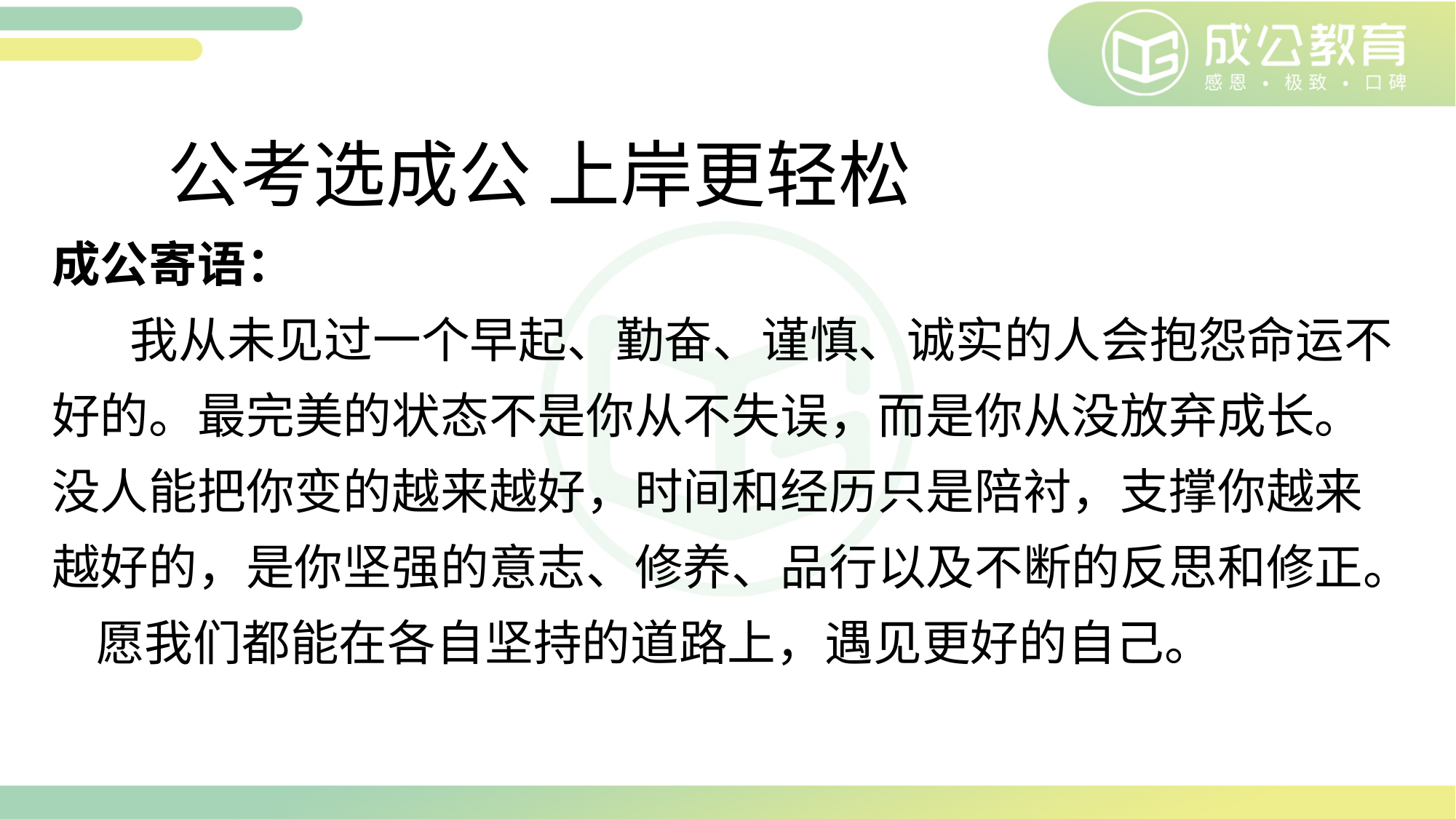

公考选成公 上岸更轻松
成公寄语：
      我从未见过一个早起、勤奋、谨慎、诚实的人会抱怨命运不好的。最完美的状态不是你从不失误，而是你从没放弃成长。没人能把你变的越来越好，时间和经历只是陪衬，支撑你越来越好的，是你坚强的意志、修养、品行以及不断的反思和修正。
   愿我们都能在各自坚持的道路上，遇见更好的自己。